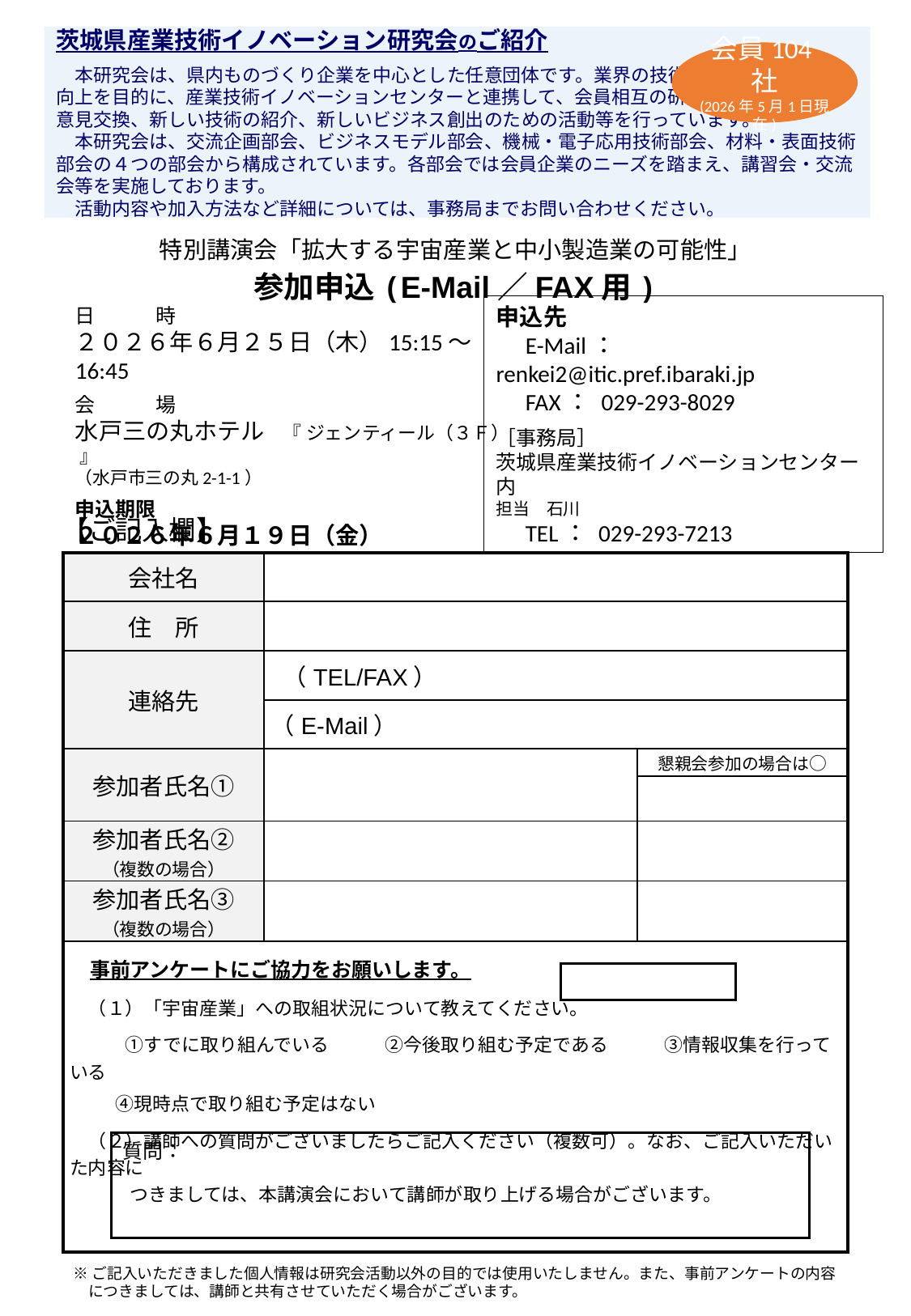

| 会社名 |  |  |
| --- | --- | --- |
| 住　所 |  |  |
| 連絡先 | （TEL/FAX） |  |
|  | （E-Mail） |  |
| 参加者氏名① |  | 懇親会参加の場合は○ |
|  |  |  |
| 参加者氏名② （複数の場合） |  |  |
| 参加者氏名③ （複数の場合） |  |  |
| 事前アンケートにご協力をお願いします。 　（１）「宇宙産業」への取組状況について教えてください。 　　　①すでに取り組んでいる　　　②今後取り組む予定である　　　③情報収集を行っている 　　 ④現時点で取り組む予定はない 　（２）講師への質問がございましたらご記入ください（複数可）。なお、ご記入いただいた内容に 　　 　つきましては、本講演会において講師が取り上げる場合がございます。 |  |  |

質問：